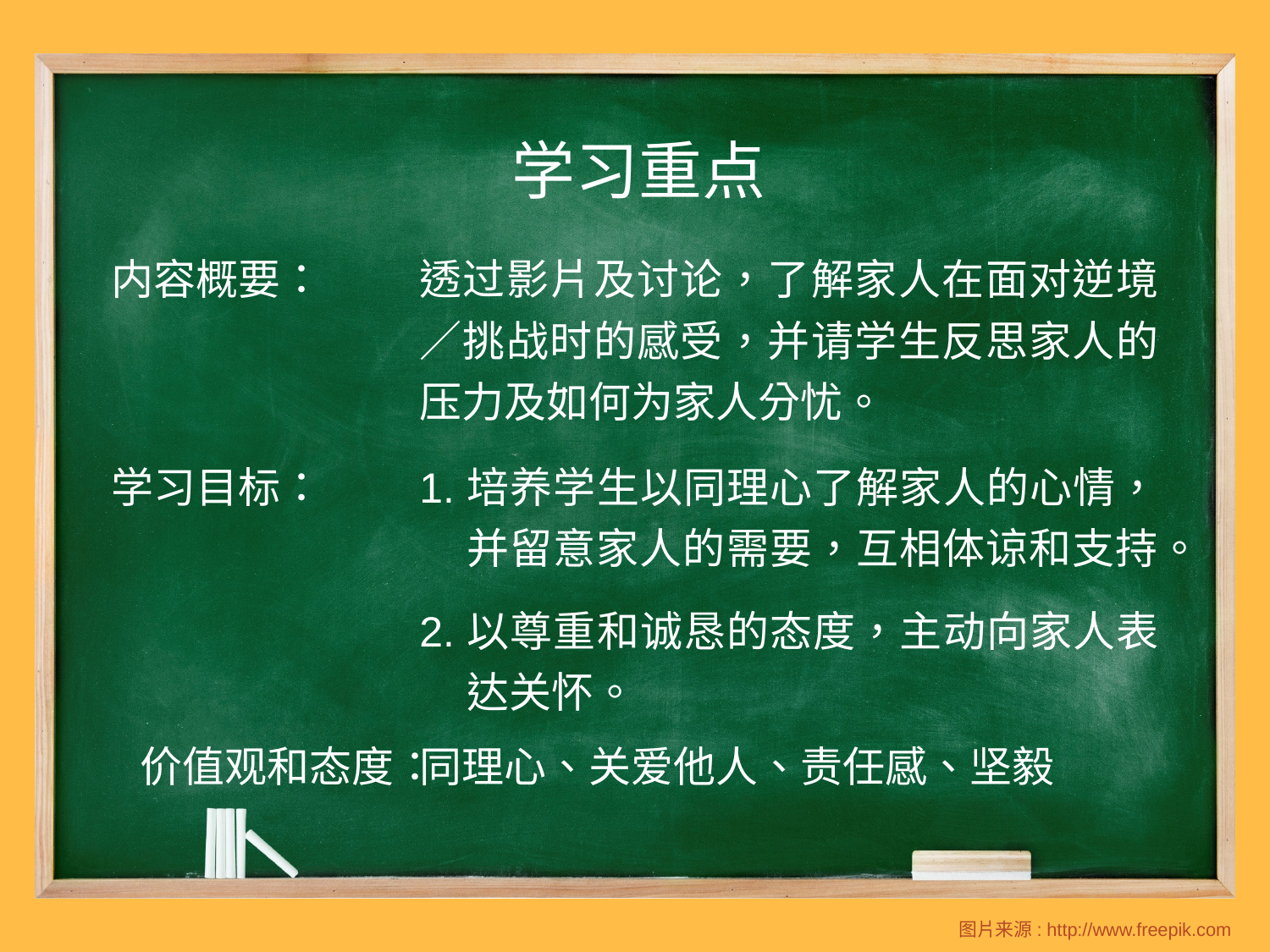

学习重点
| 内容概要： | 透过影片及讨论，了解家人在面对逆境／挑战时的感受，并请学生反思家人的压力及如何为家人分忧。 |
| --- | --- |
| 学习目标： | 培养学生以同理心了解家人的心情，并留意家人的需要，互相体谅和支持。 以尊重和诚恳的态度，主动向家人表达关怀。 |
| 价值观和态度： | 同理心、关爱他人、责任感、坚毅 |
图片来源: http://www.freepik.com